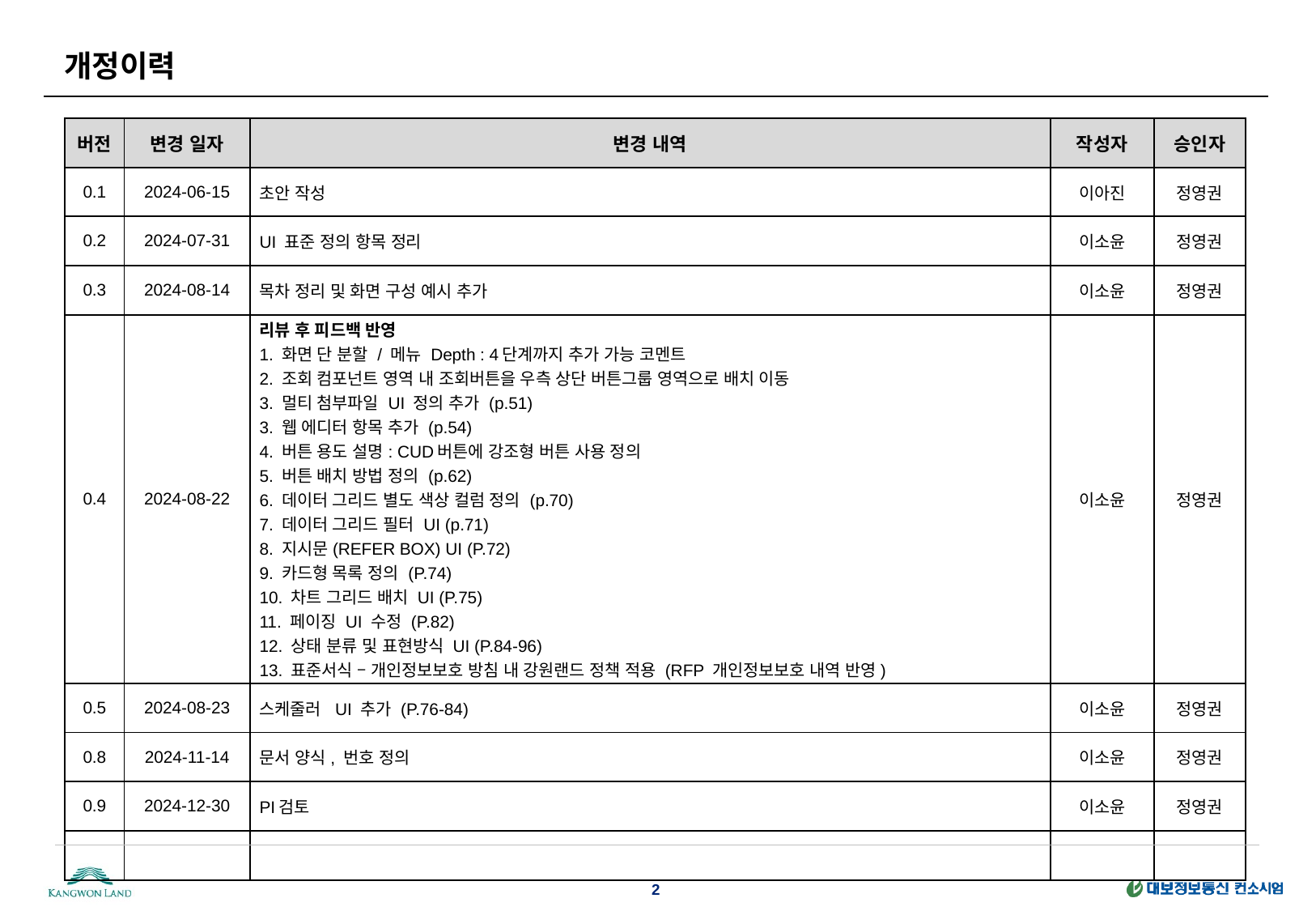

# 개정이력
| 버전 | 변경 일자 | 변경 내역 | 작성자 | 승인자 |
| --- | --- | --- | --- | --- |
| 0.1 | 2024-06-15 | 초안 작성 | 이아진 | 정영권 |
| 0.2 | 2024-07-31 | UI 표준 정의 항목 정리 | 이소윤 | 정영권 |
| 0.3 | 2024-08-14 | 목차 정리 및 화면 구성 예시 추가 | 이소윤 | 정영권 |
| 0.4 | 2024-08-22 | 리뷰 후 피드백 반영 1. 화면 단 분할 / 메뉴 Depth : 4단계까지 추가 가능 코멘트 2. 조회 컴포넌트 영역 내 조회버튼을 우측 상단 버튼그룹 영역으로 배치 이동 3. 멀티 첨부파일 UI 정의 추가 (p.51) 3. 웹 에디터 항목 추가 (p.54) 4. 버튼 용도 설명: CUD버튼에 강조형 버튼 사용 정의 5. 버튼 배치 방법 정의 (p.62) 6. 데이터 그리드 별도 색상 컬럼 정의 (p.70) 7. 데이터 그리드 필터 UI (p.71) 8. 지시문(REFER BOX) UI (P.72) 9. 카드형 목록 정의 (P.74) 10. 차트 그리드 배치 UI (P.75) 11. 페이징 UI 수정 (P.82) 12. 상태 분류 및 표현방식 UI (P.84-96) 13. 표준서식 – 개인정보보호 방침 내 강원랜드 정책 적용 (RFP 개인정보보호 내역 반영) | 이소윤 | 정영권 |
| 0.5 | 2024-08-23 | 스케줄러 UI 추가 (P.76-84) | 이소윤 | 정영권 |
| 0.8 | 2024-11-14 | 문서 양식, 번호 정의 | 이소윤 | 정영권 |
| 0.9 | 2024-12-30 | PI검토 | 이소윤 | 정영권 |
|  |  |  |  |  |
2